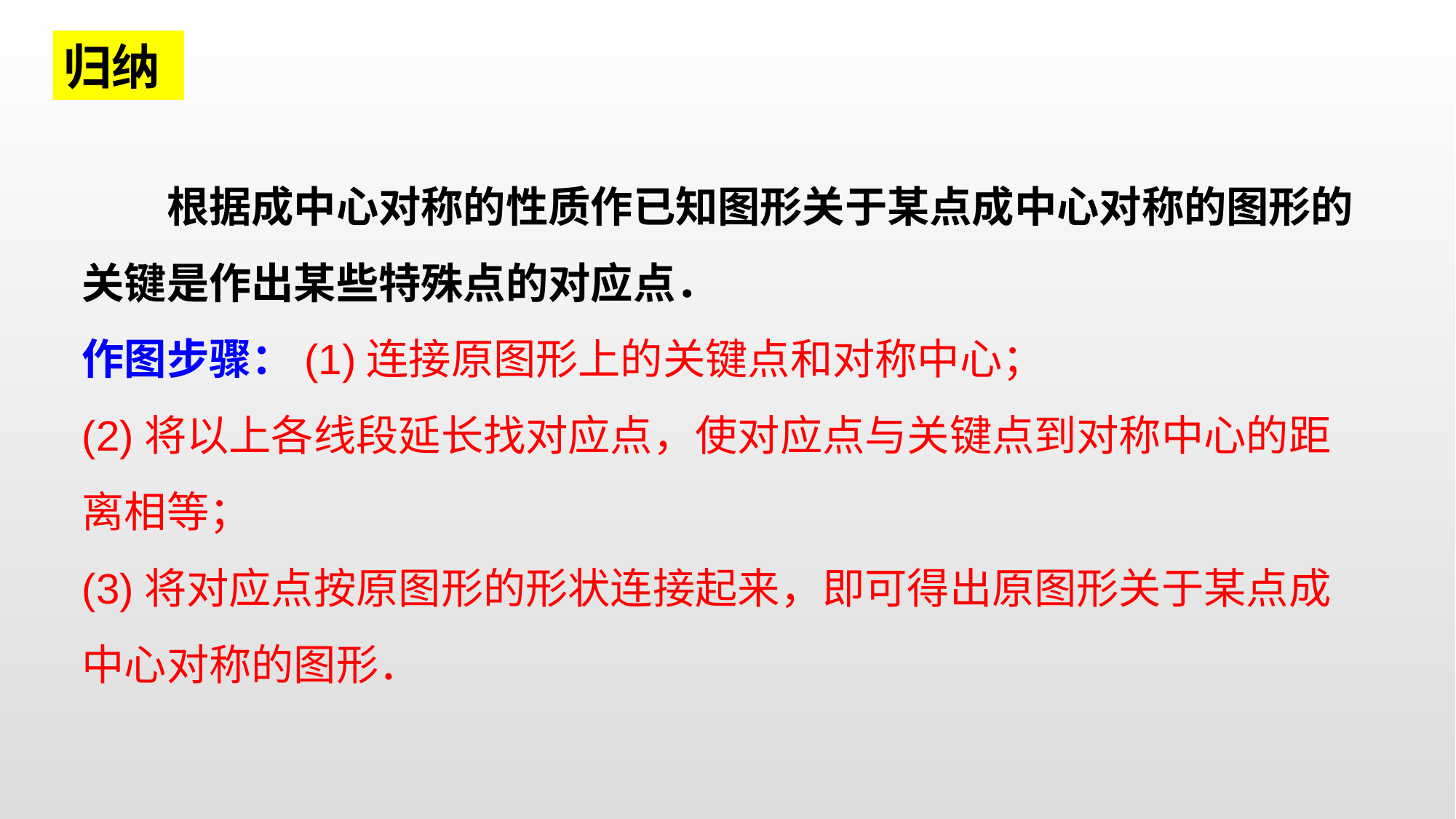

归纳
　　根据成中心对称的性质作已知图形关于某点成中心对称的图形的关键是作出某些特殊点的对应点．
作图步骤：(1)连接原图形上的关键点和对称中心；
(2)将以上各线段延长找对应点，使对应点与关键点到对称中心的距离相等；
(3)将对应点按原图形的形状连接起来，即可得出原图形关于某点成中心对称的图形．